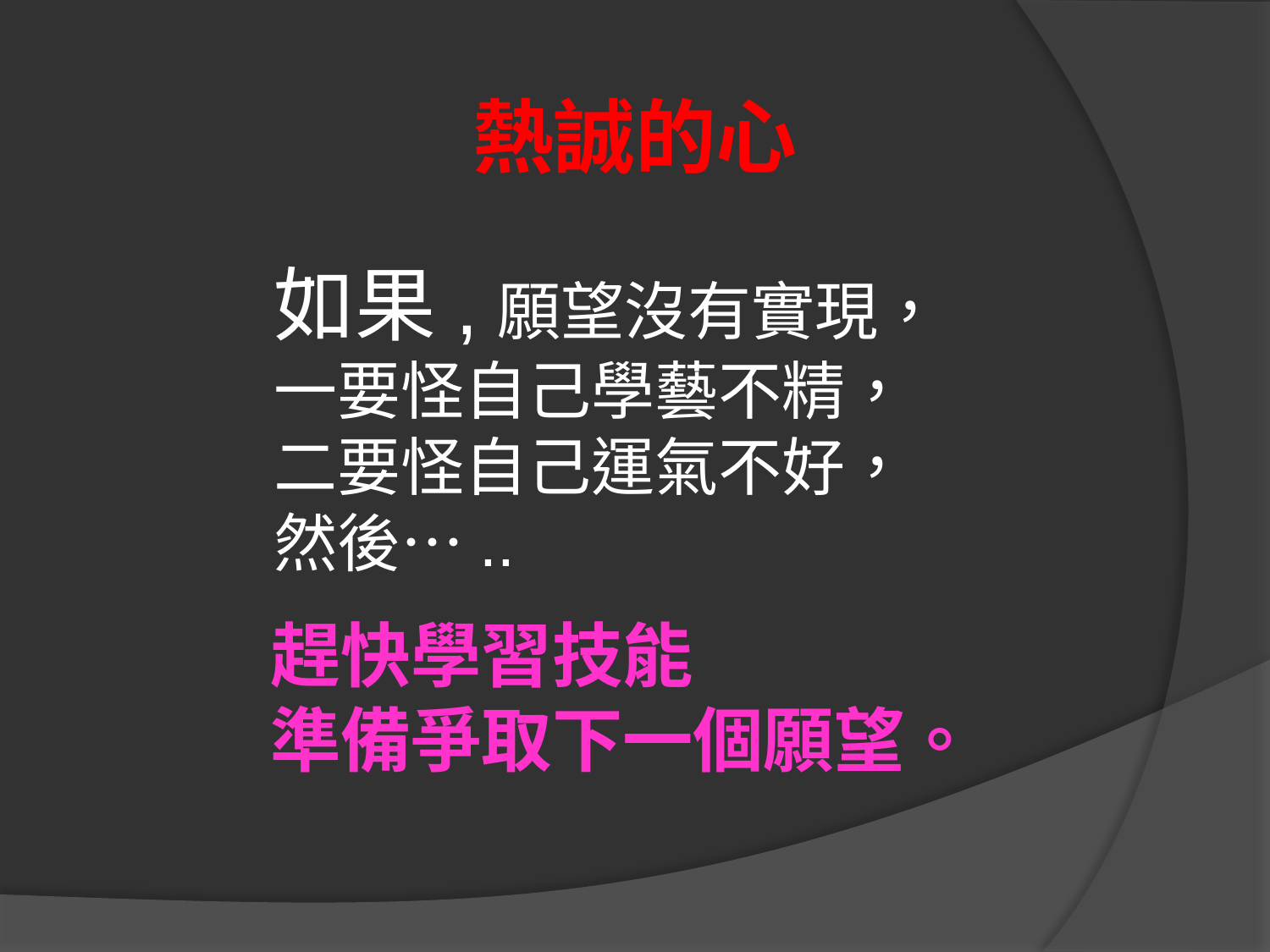

熱誠的心
# 如果,願望沒有實現， 一要怪自己學藝不精， 二要怪自己運氣不好， 然後…..
趕快學習技能
準備爭取下一個願望。